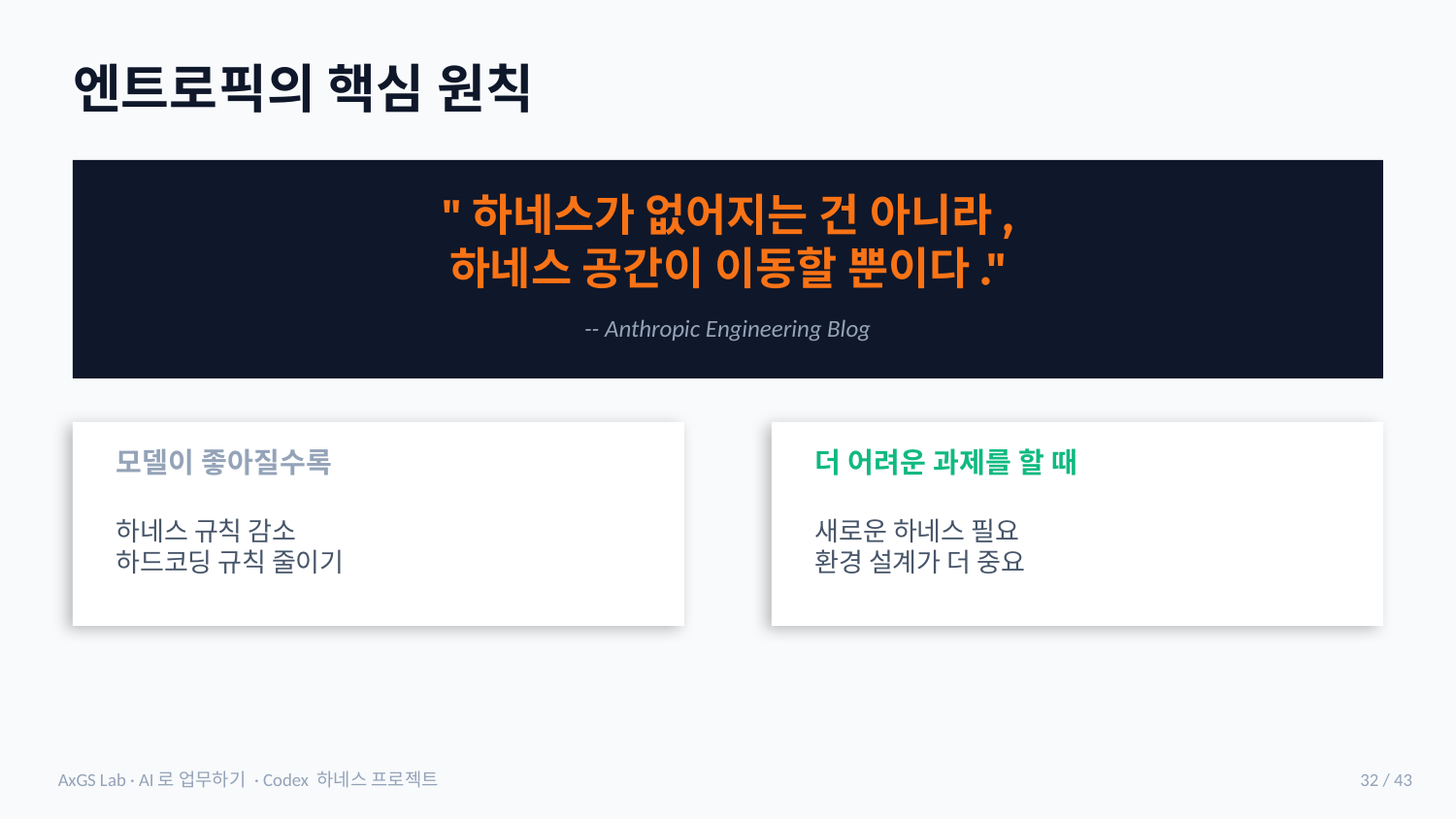

엔트로픽의 핵심 원칙

"하네스가 없어지는 건 아니라,
하네스 공간이 이동할 뿐이다."
-- Anthropic Engineering Blog

모델이 좋아질수록
더 어려운 과제를 할 때
하네스 규칙 감소
하드코딩 규칙 줄이기
새로운 하네스 필요
환경 설계가 더 중요
AxGS Lab · AI로 업무하기 · Codex 하네스 프로젝트
32 / 43